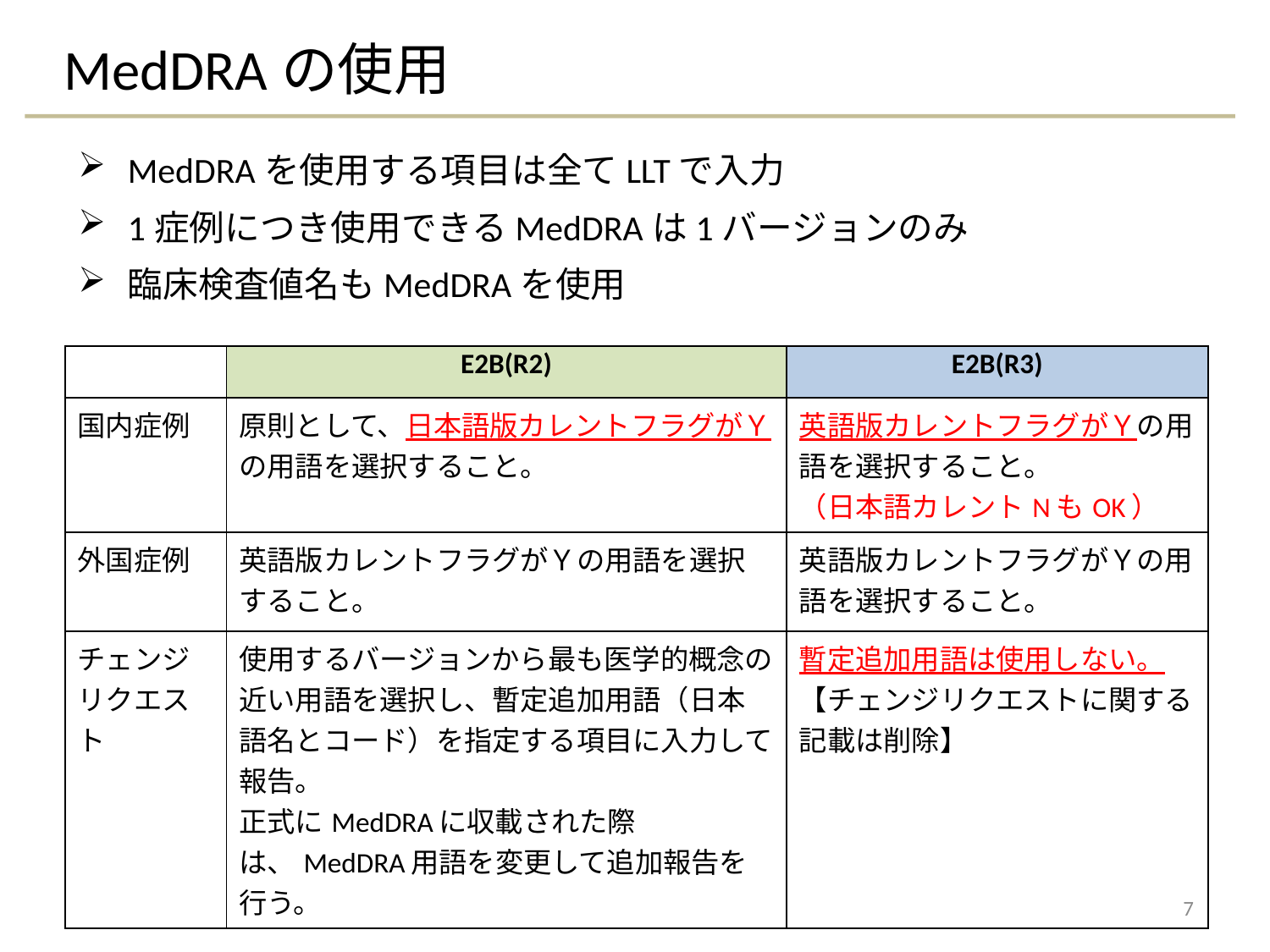

# MedDRAの使用

MedDRAを使用する項目は全てLLTで入力
1症例につき使用できるMedDRAは1バージョンのみ
臨床検査値名もMedDRAを使用
|  | E2B(R2) | E2B(R3) |
| --- | --- | --- |
| 国内症例 | 原則として、日本語版カレントフラグがＹの用語を選択すること。 | 英語版カレントフラグがＹの用語を選択すること。 （日本語カレントNもOK） |
| 外国症例 | 英語版カレントフラグがＹの用語を選択すること。 | 英語版カレントフラグがＹの用語を選択すること。 |
| チェンジリクエスト | 使用するバージョンから最も医学的概念の近い用語を選択し、暫定追加用語（日本語名とコード）を指定する項目に入力して報告。 正式にMedDRAに収載された際は、MedDRA用語を変更して追加報告を行う。 | 暫定追加用語は使用しない。 【チェンジリクエストに関する記載は削除】 |
7